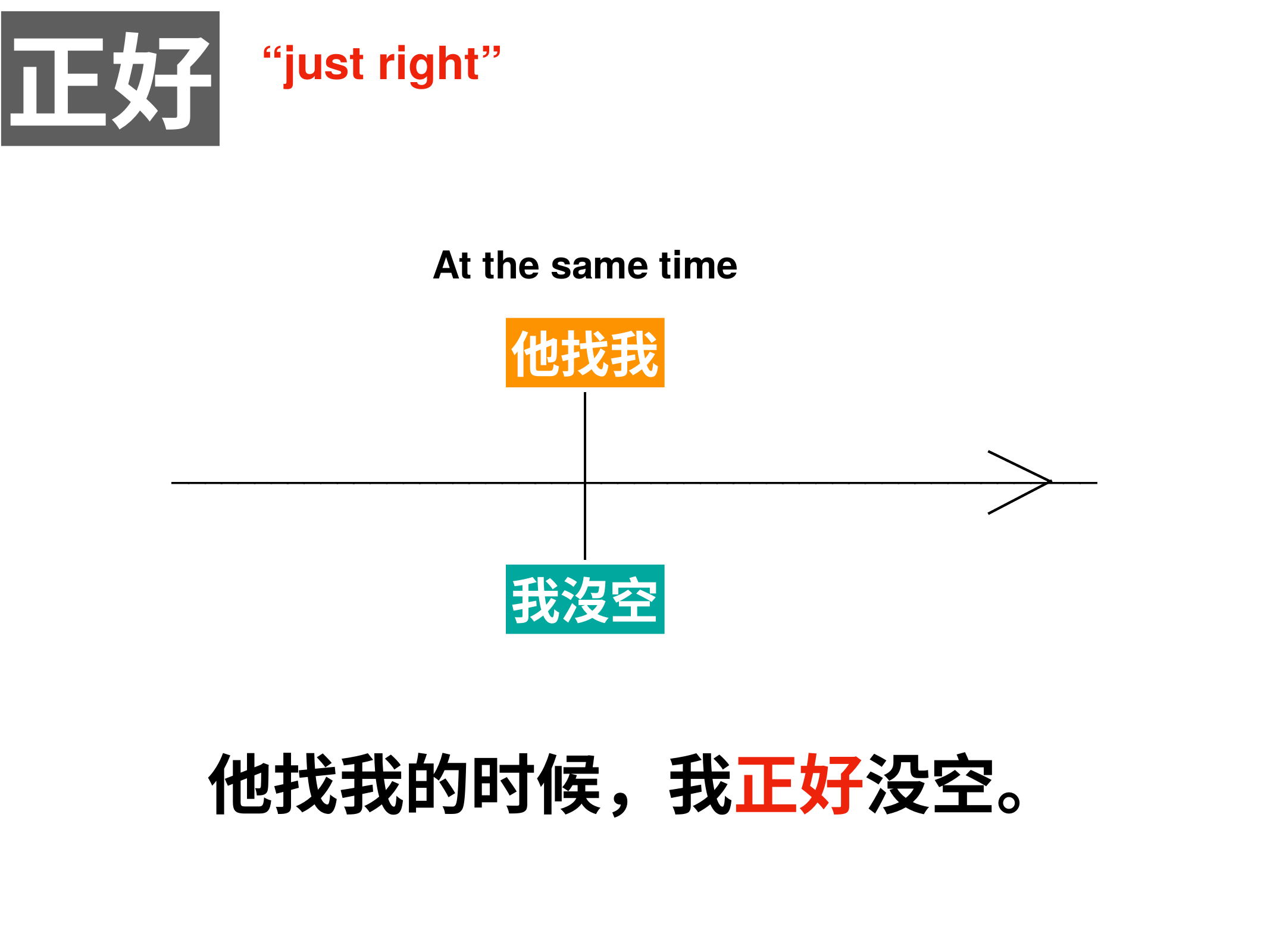

正好
“just right”
At the same time
他找我

________________________________________________________

我沒空
他找我的时候，我正好没空。